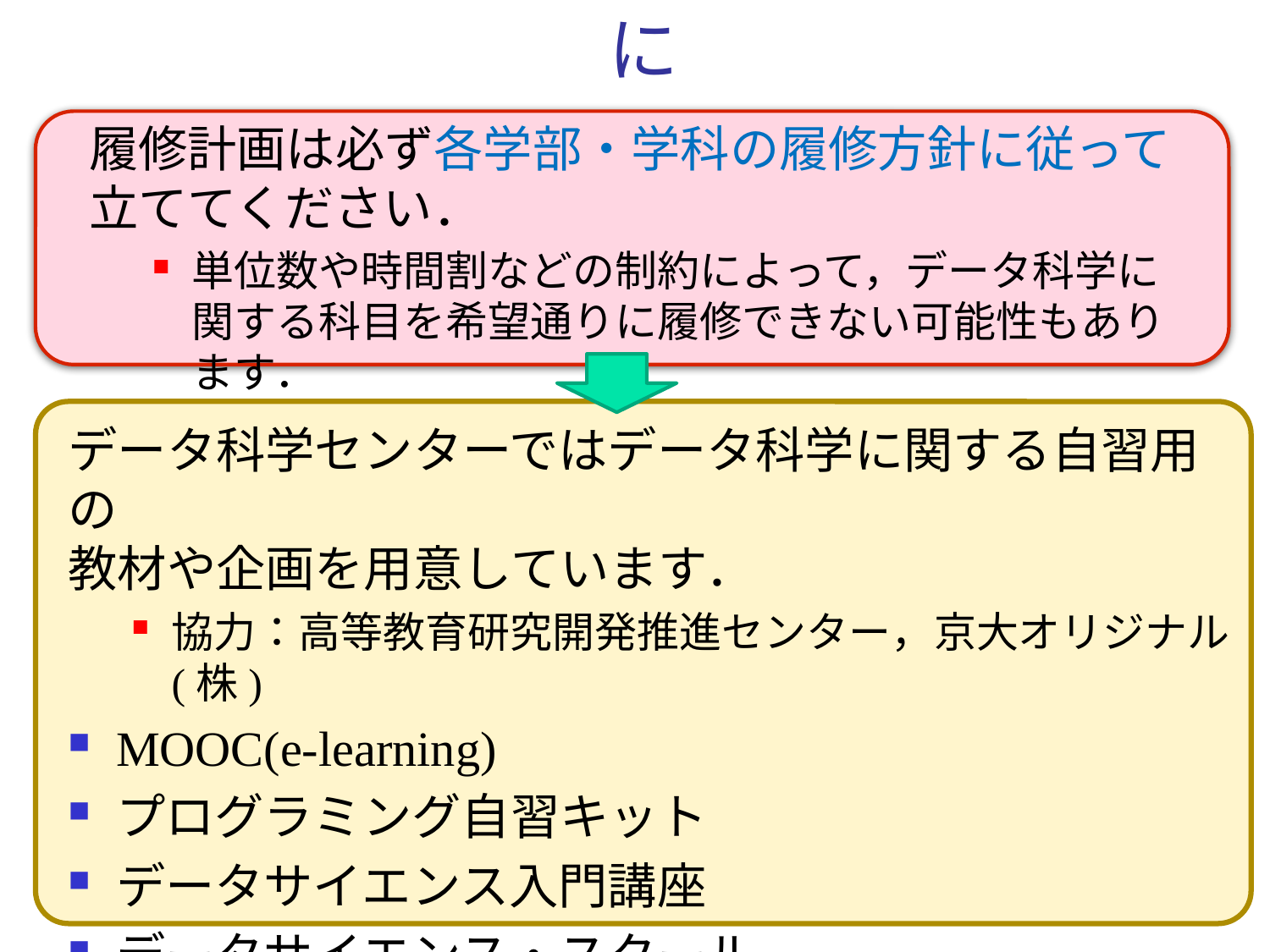

# 科目を履修できない場合のために

履修計画は必ず各学部・学科の履修方針に従って立ててください．
単位数や時間割などの制約によって，データ科学に関する科目を希望通りに履修できない可能性もあります．

データ科学センターではデータ科学に関する自習用の
教材や企画を用意しています．
協力：高等教育研究開発推進センター，京大オリジナル(株)
MOOC(e-learning)
プログラミング自習キット
データサイエンス入門講座
データサイエンス・スクール